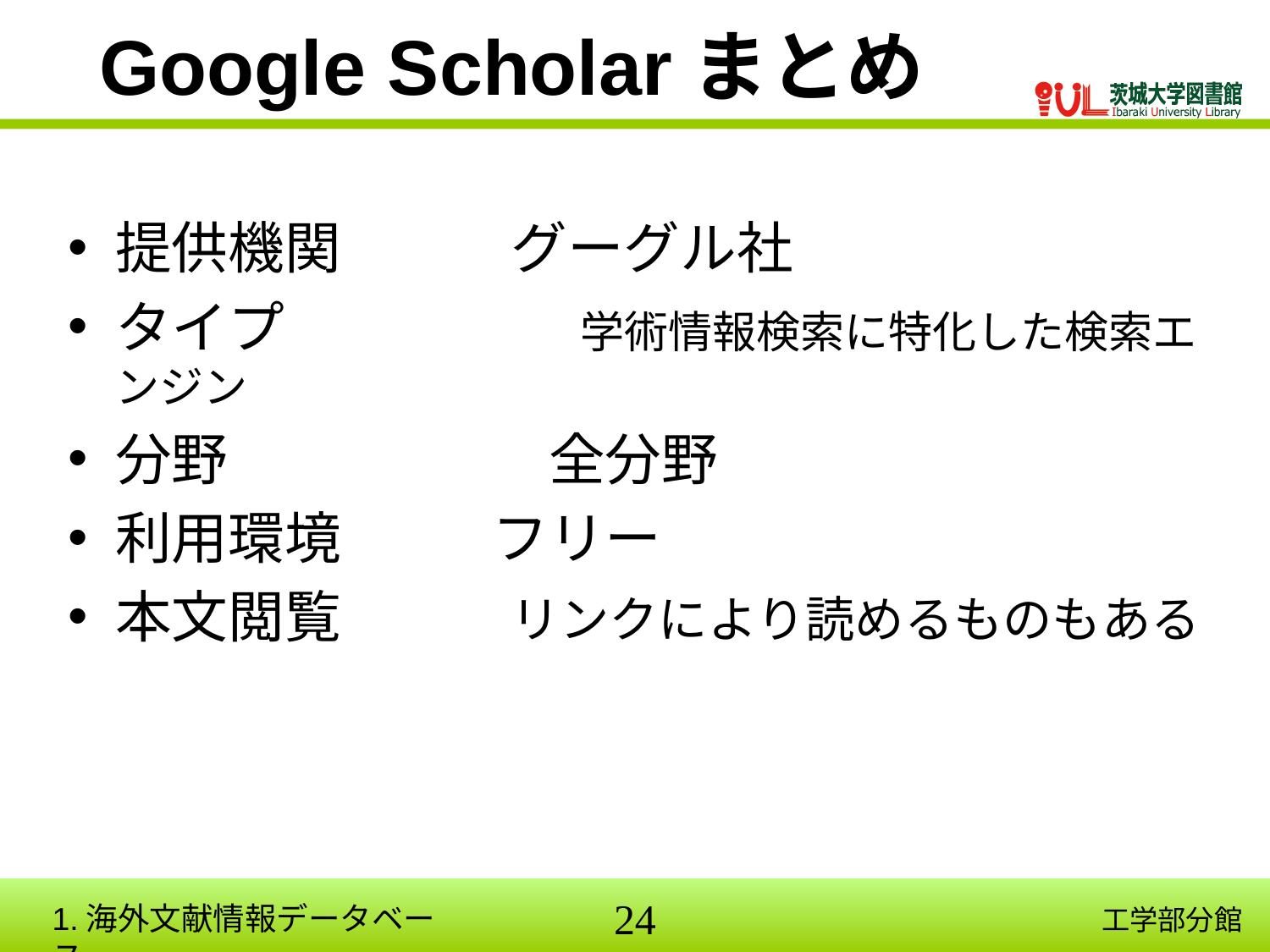

# Google Scholarまとめ
提供機関　　　グーグル社
タイプ　　　　　 学術情報検索に特化した検索エンジン
分野　　　 　　  全分野
利用環境　　   フリー
本文閲覧　　　リンクにより読めるものもある
1.海外文献情報データベース